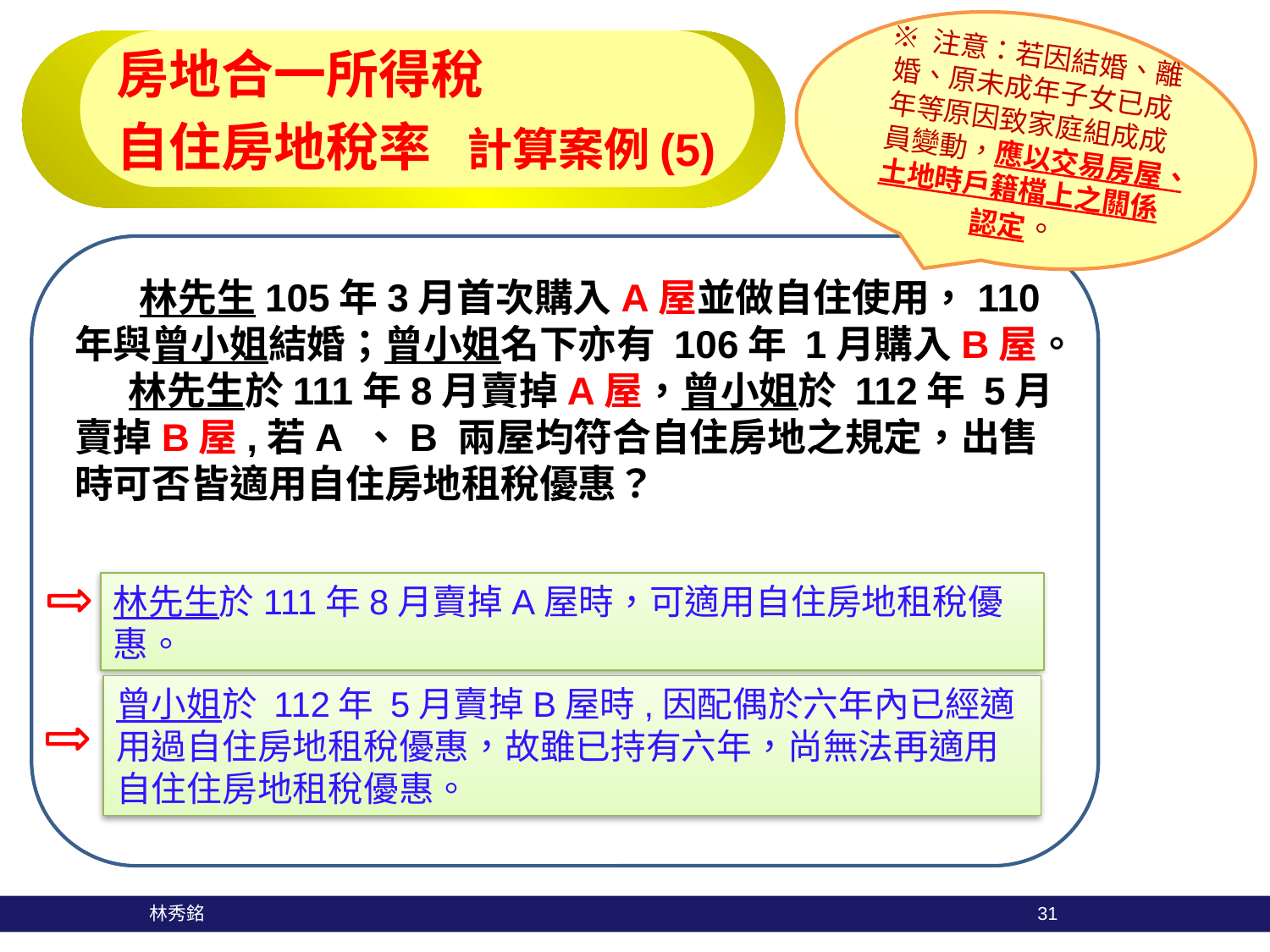

※ 注意：若因結婚、離婚、原未成年子女已成年等原因致家庭組成成員變動，應以交易房屋、土地時戶籍檔上之關係認定。

房地合一所得稅
自住房地稅率   計算案例(5)

       林先生105年3月首次購入A屋並做自住使用，110年與曾小姐結婚；曾小姐名下亦有 106年 1月購入B屋。
     林先生於111年8月賣掉A屋，曾小姐於 112年 5月賣掉B屋,若A 、B 兩屋均符合自住房地之規定，出售時可否皆適用自住房地租稅優惠？

林先生於111年8月賣掉A屋時，可適用自住房地租稅優惠。

曾小姐於 112年 5月賣掉B屋時,因配偶於六年內已經適用過自住房地租稅優惠，故雖已持有六年，尚無法再適用自住住房地租稅優惠。

                                 林秀銘

31
31